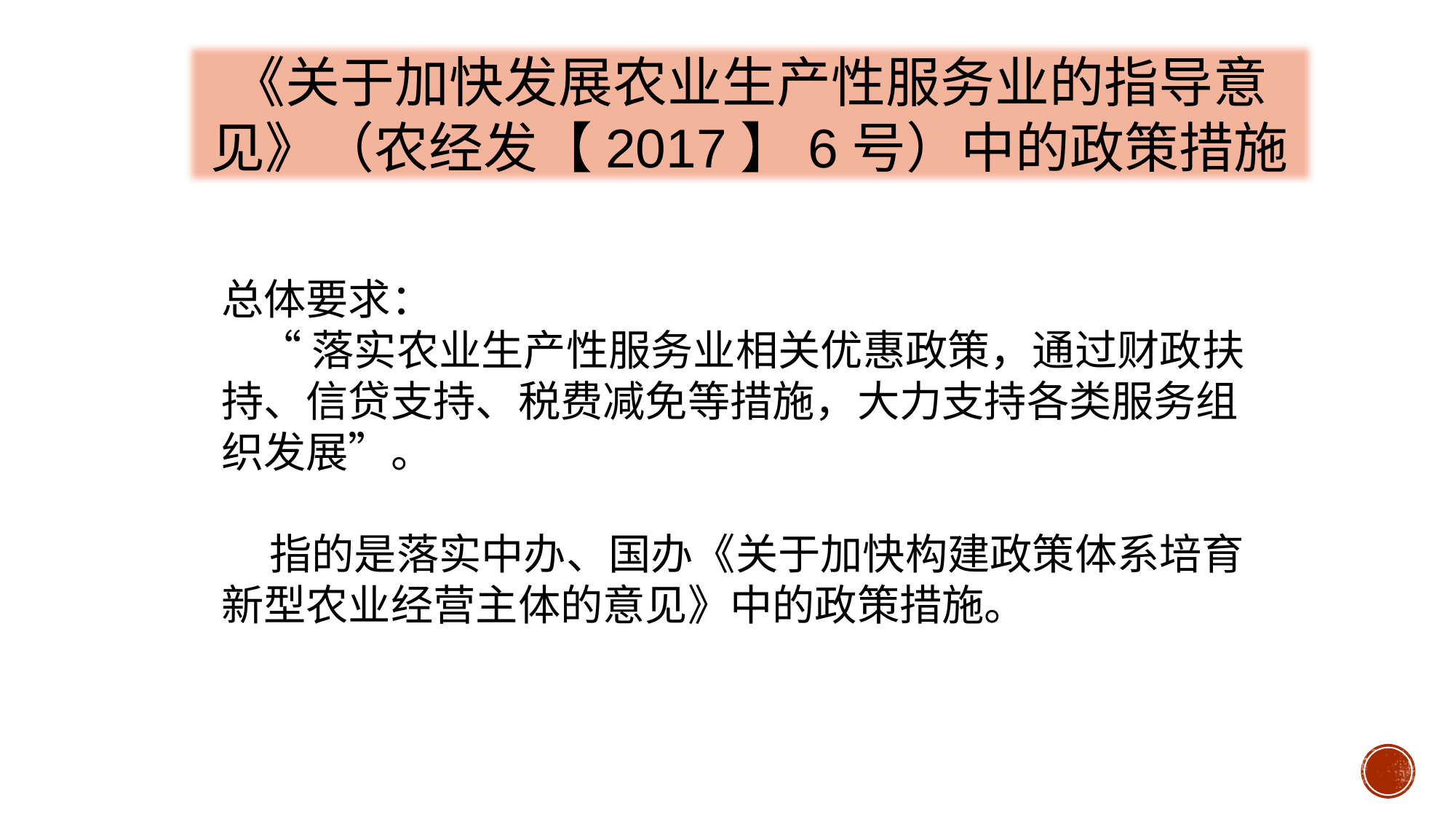

《关于加快发展农业生产性服务业的指导意见》（农经发【2017】6号）中的政策措施
总体要求：
    “落实农业生产性服务业相关优惠政策，通过财政扶持、信贷支持、税费减免等措施，大力支持各类服务组织发展”。

    指的是落实中办、国办《关于加快构建政策体系培育新型农业经营主体的意见》中的政策措施。